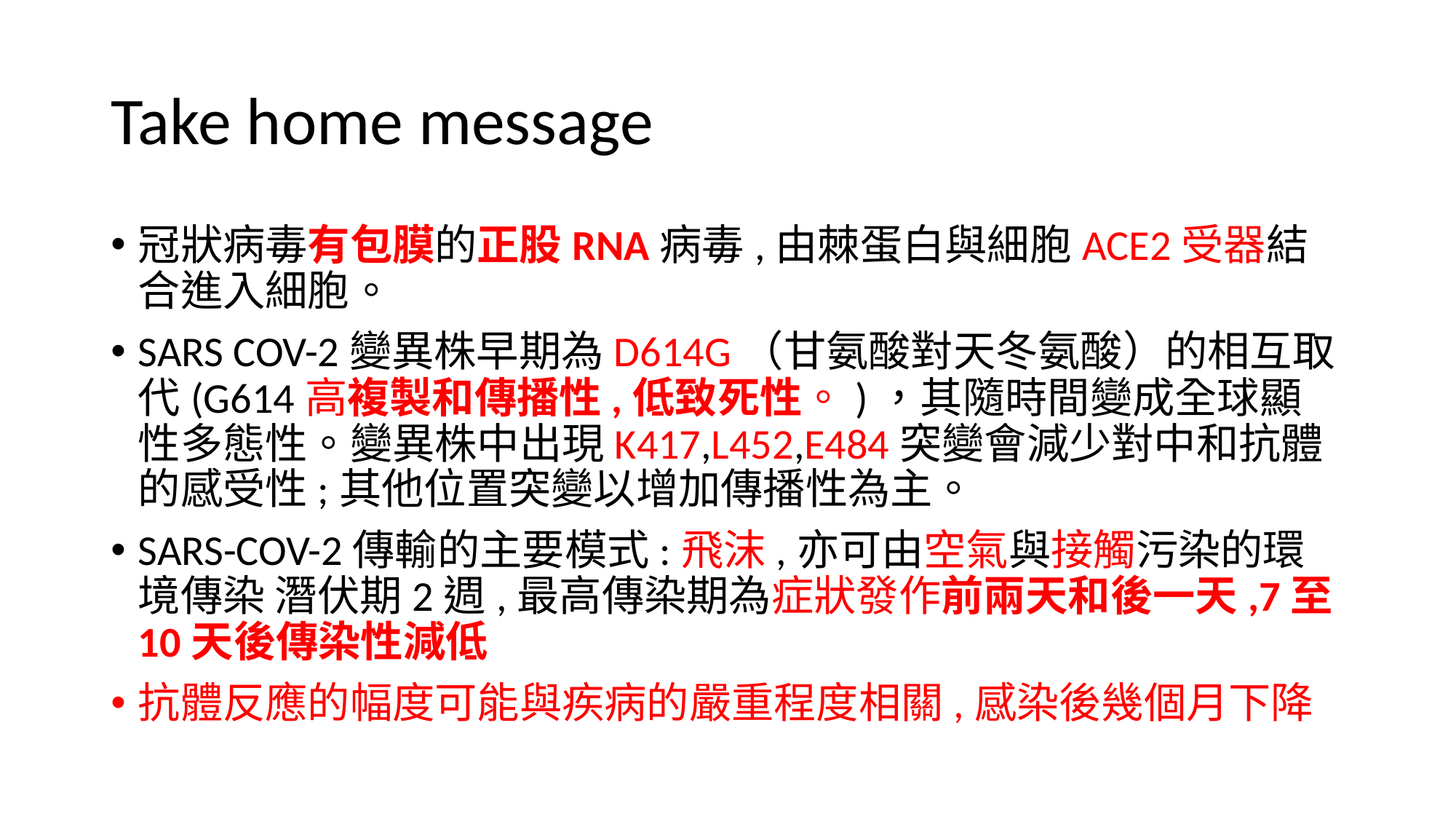

# Take home message
冠狀病毒有包膜的正股RNA病毒,由棘蛋白與細胞ACE2受器結合進入細胞。
SARS COV-2變異株早期為D614G（甘氨酸對天冬氨酸）的相互取代(G614高複製和傳播性,低致死性。)，其隨時間變成全球顯性多態性。變異株中出現K417,L452,E484突變會減少對中和抗體的感受性;其他位置突變以增加傳播性為主。
SARS-COV-2傳輸的主要模式:飛沫,亦可由空氣與接觸污染的環境傳染 潛伏期2週,最高傳染期為症狀發作前兩天和後一天,7至10天後傳染性減低
抗體反應的幅度可能與疾病的嚴重程度相關,感染後幾個月下降